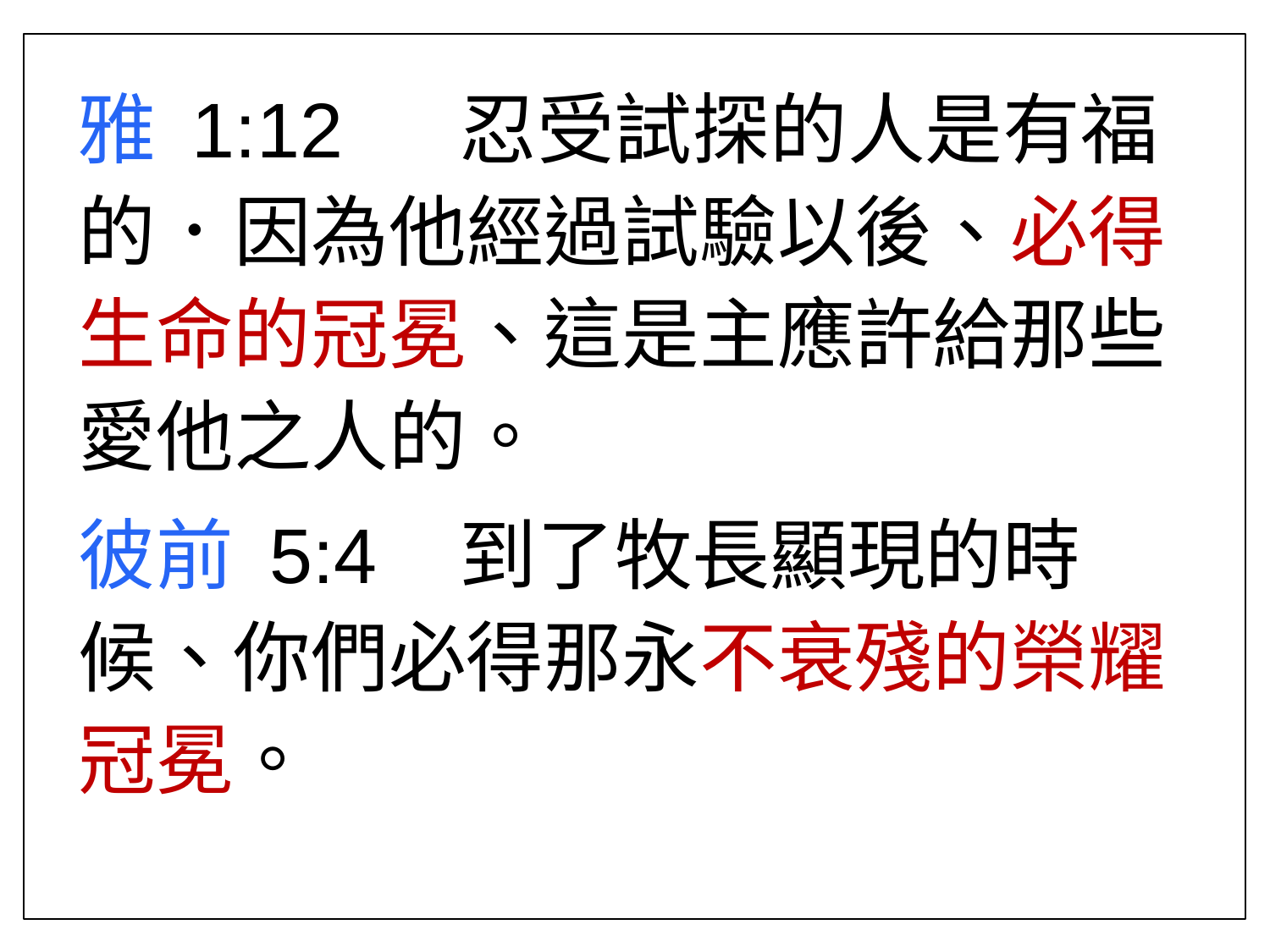

雅 1:12	忍受試探的人是有福的．因為他經過試驗以後、必得生命的冠冕、這是主應許給那些愛他之人的。
彼前 5:4	到了牧長顯現的時候、你們必得那永不衰殘的榮耀冠冕。